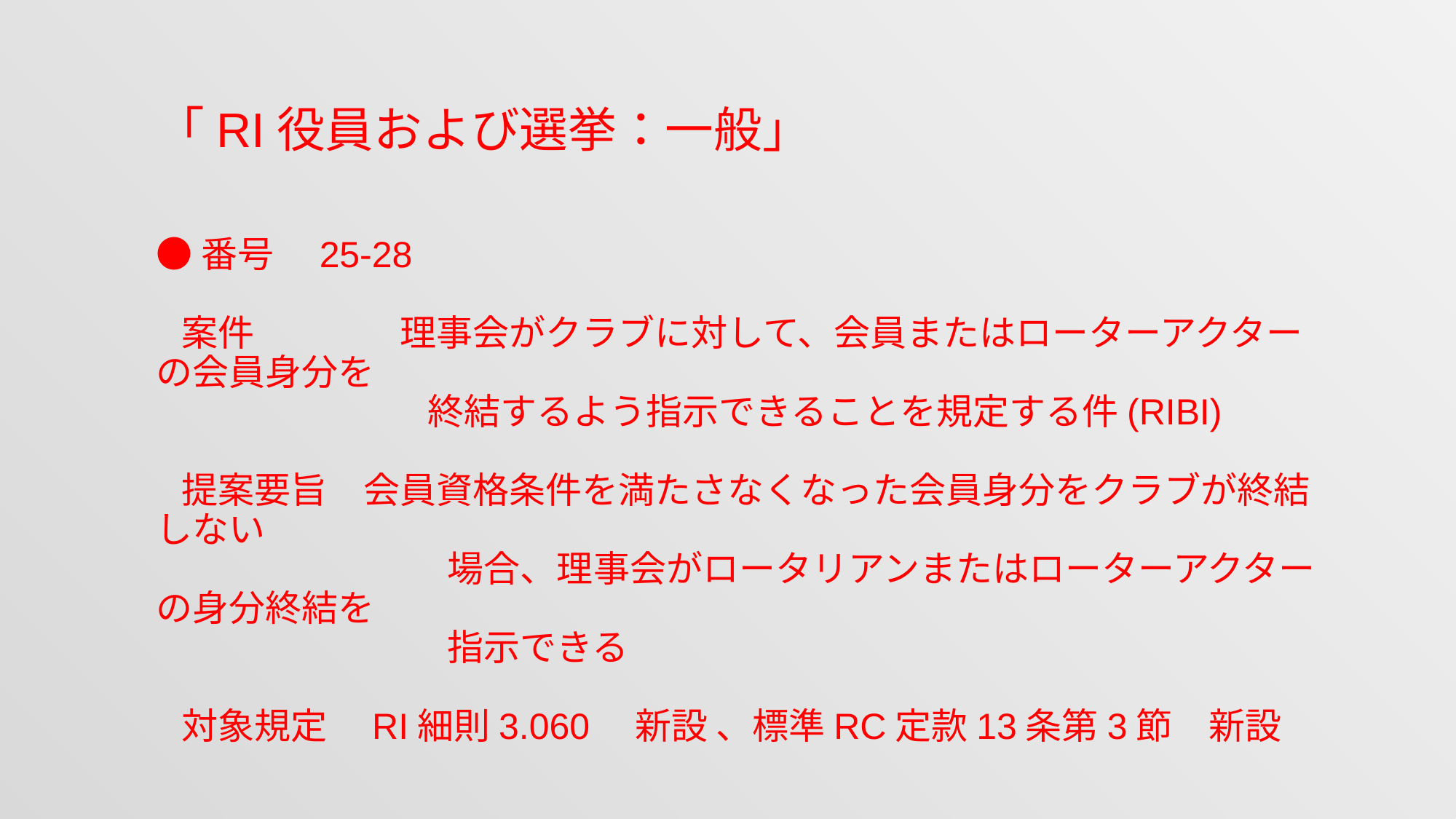

「RI役員および選挙：一般」

●番号　25-28

  案件　　　　理事会がクラブに対して、会員またはローターアクターの会員身分を
　　　　　　 　 終結するよう指示できることを規定する件(RIBI)

  提案要旨　会員資格条件を満たさなくなった会員身分をクラブが終結しない
　　　　　　　　場合、理事会がロータリアンまたはローターアクターの身分終結を
　　　　　　　　指示できる

  対象規定　RI細則3.060　新設 、標準RC定款13条第3節　新設

#